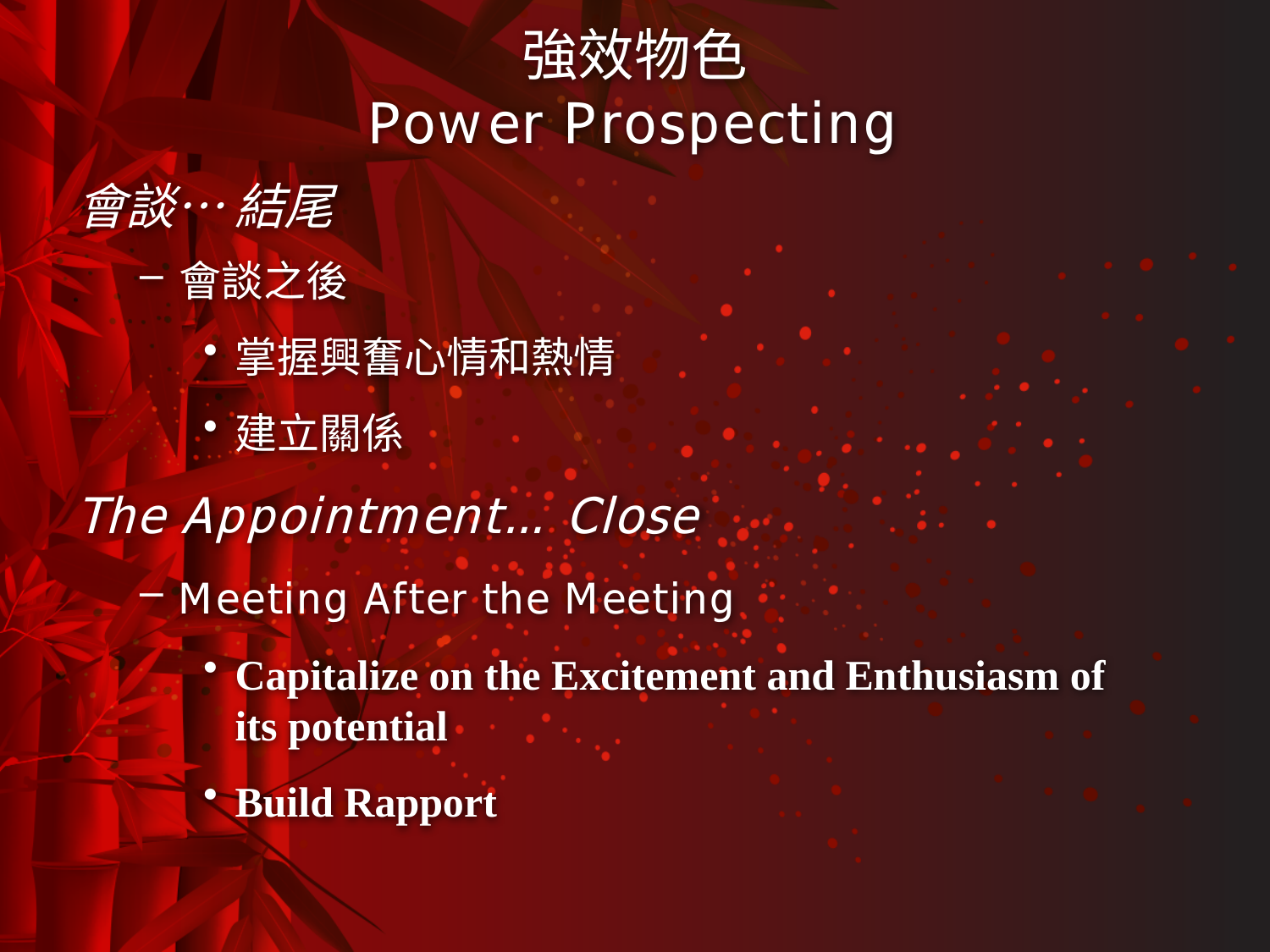

# 強效物色 Power Prospecting
會談… 結尾
會談之後
掌握興奮心情和熱情
建立關係
The Appointment… Close
Meeting After the Meeting
Capitalize on the Excitement and Enthusiasm of
its potential
Build Rapport